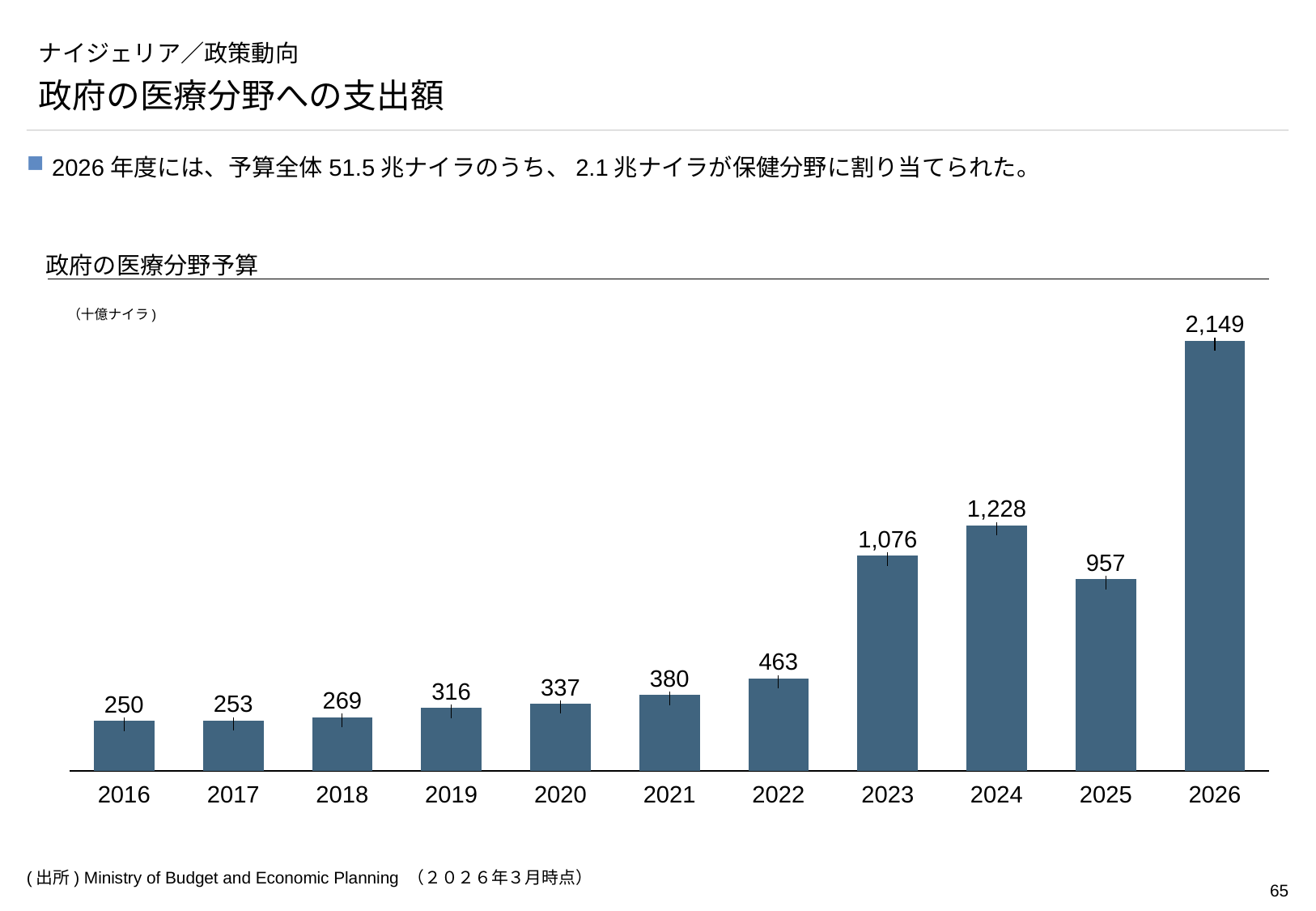

# ナイジェリア／政策動向
政府の医療分野への支出額
2026年度には、予算全体51.5兆ナイラのうち、2.1兆ナイラが保健分野に割り当てられた。
政府の医療分野予算
（十億ナイラ)
2,149

### Chart

| Category |  |
|---|---|
1,228
1,076
957
463
380
337
316
269
253
250
2016
2017
2018
2019
2020
2021
2022
2023
2024
2025
2026
(出所) Ministry of Budget and Economic Planning （２０２６年３月時点）